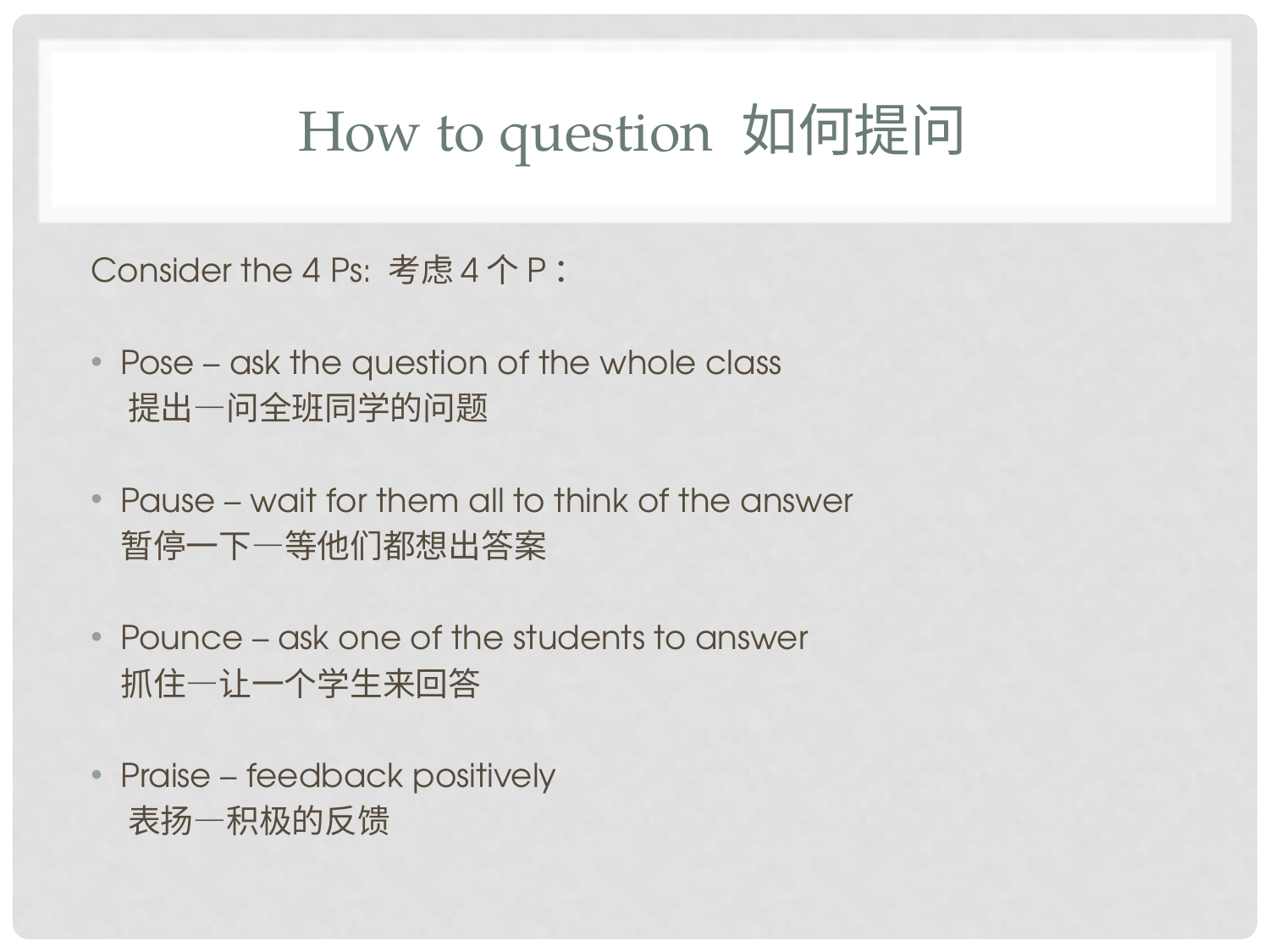

# How to question 如何提问
Consider the 4 Ps: 考虑4个P：

Pose – ask the question of the whole class
    提出—问全班同学的问题

Pause – wait for them all to think of the answer
   暂停一下—等他们都想出答案

Pounce – ask one of the students to answer
   抓住—让一个学生来回答

Praise – feedback positively
    表扬—积极的反馈